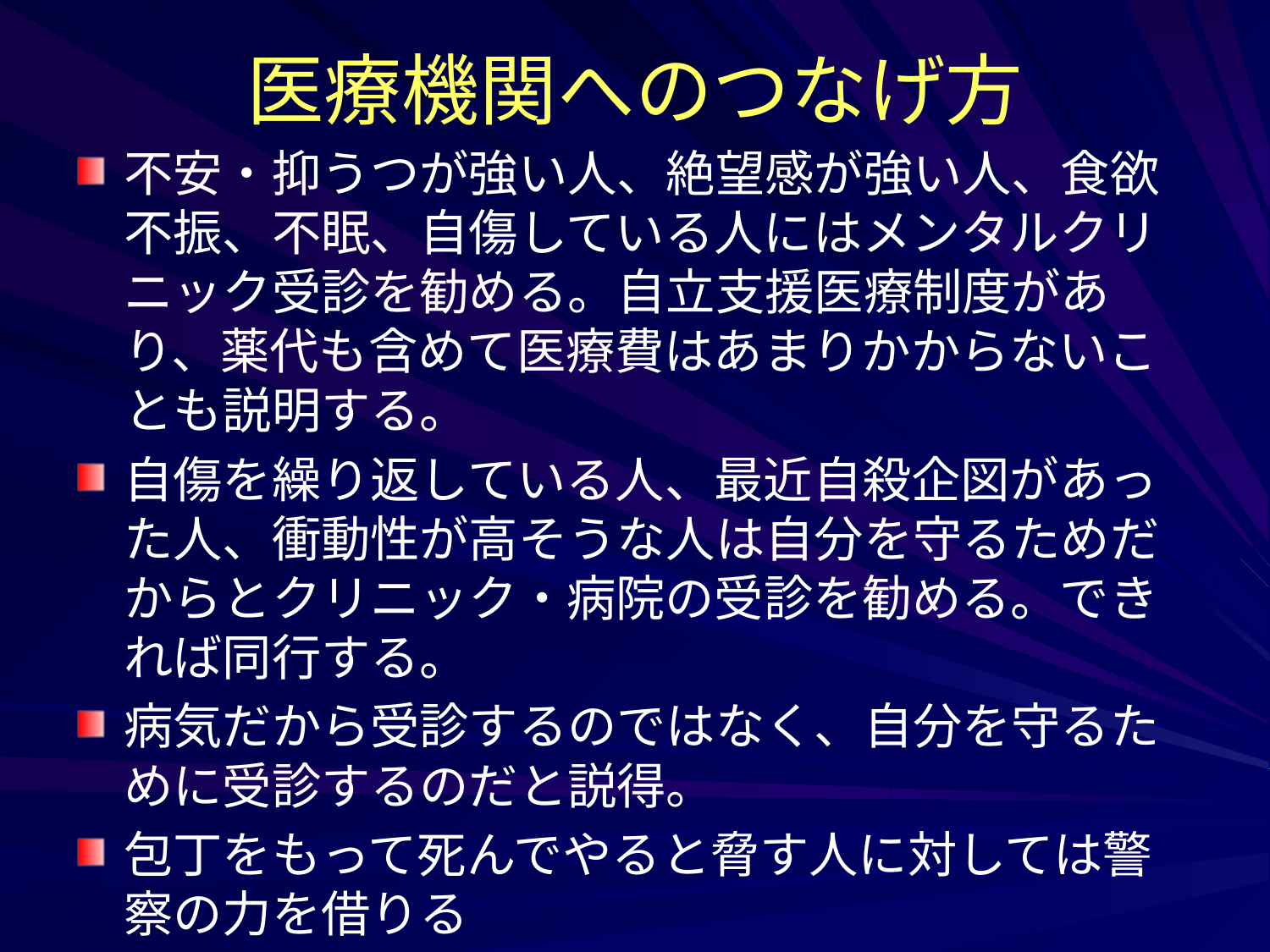

# 医療機関へのつなげ方
不安・抑うつが強い人、絶望感が強い人、食欲不振、不眠、自傷している人にはメンタルクリニック受診を勧める。自立支援医療制度があり、薬代も含めて医療費はあまりかからないことも説明する。
自傷を繰り返している人、最近自殺企図があった人、衝動性が高そうな人は自分を守るためだからとクリニック・病院の受診を勧める。できれば同行する。
病気だから受診するのではなく、自分を守るために受診するのだと説得。
包丁をもって死んでやると脅す人に対しては警察の力を借りる